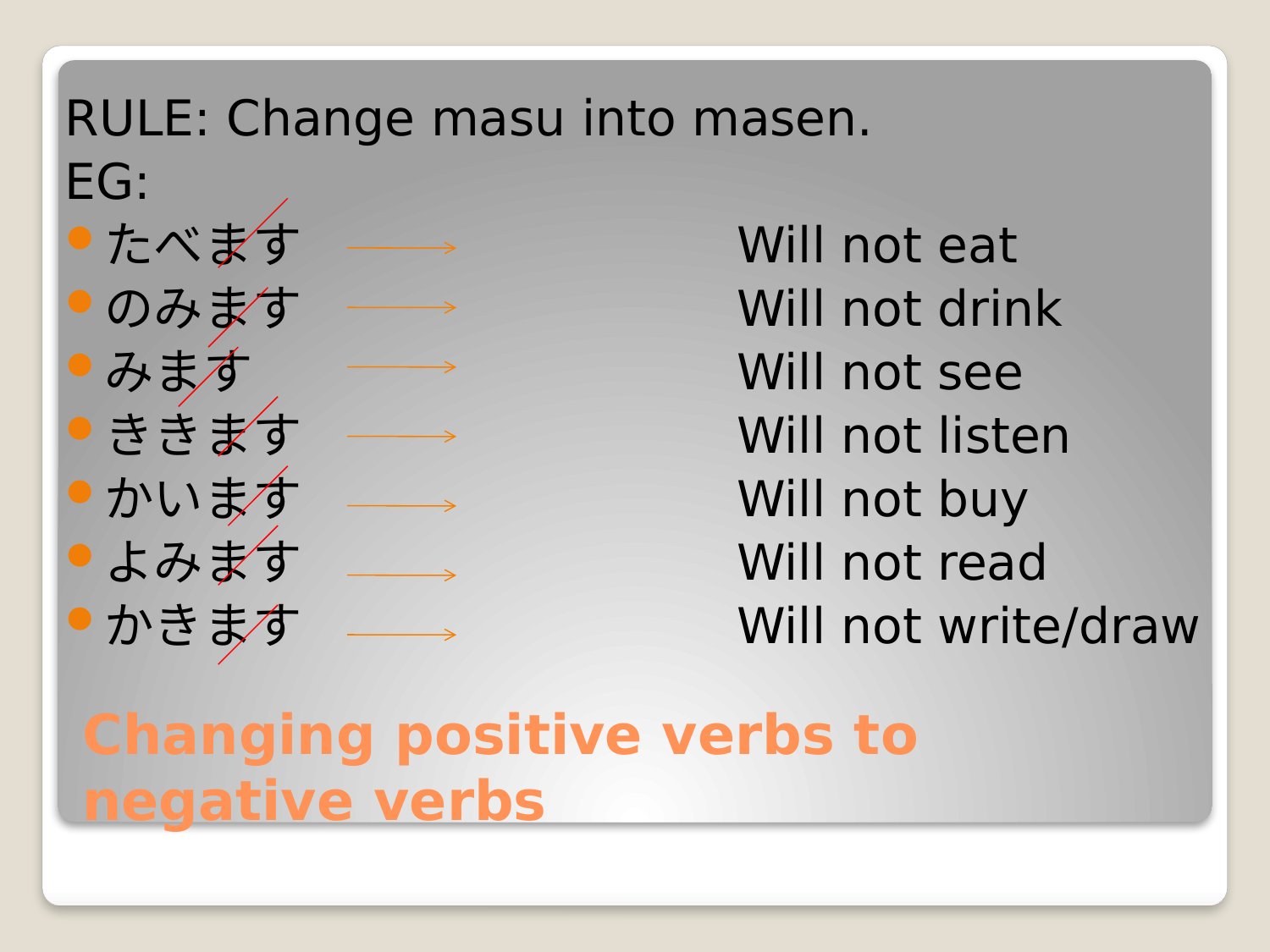

RULE: Change masu into masen.
EG:
たべます				Will not eat
のみます				Will not drink
みます				Will not see
ききます				Will not listen
かいます				Will not buy
よみます				Will not read
かきます				Will not write/draw

# Changing positive verbs to negative verbs